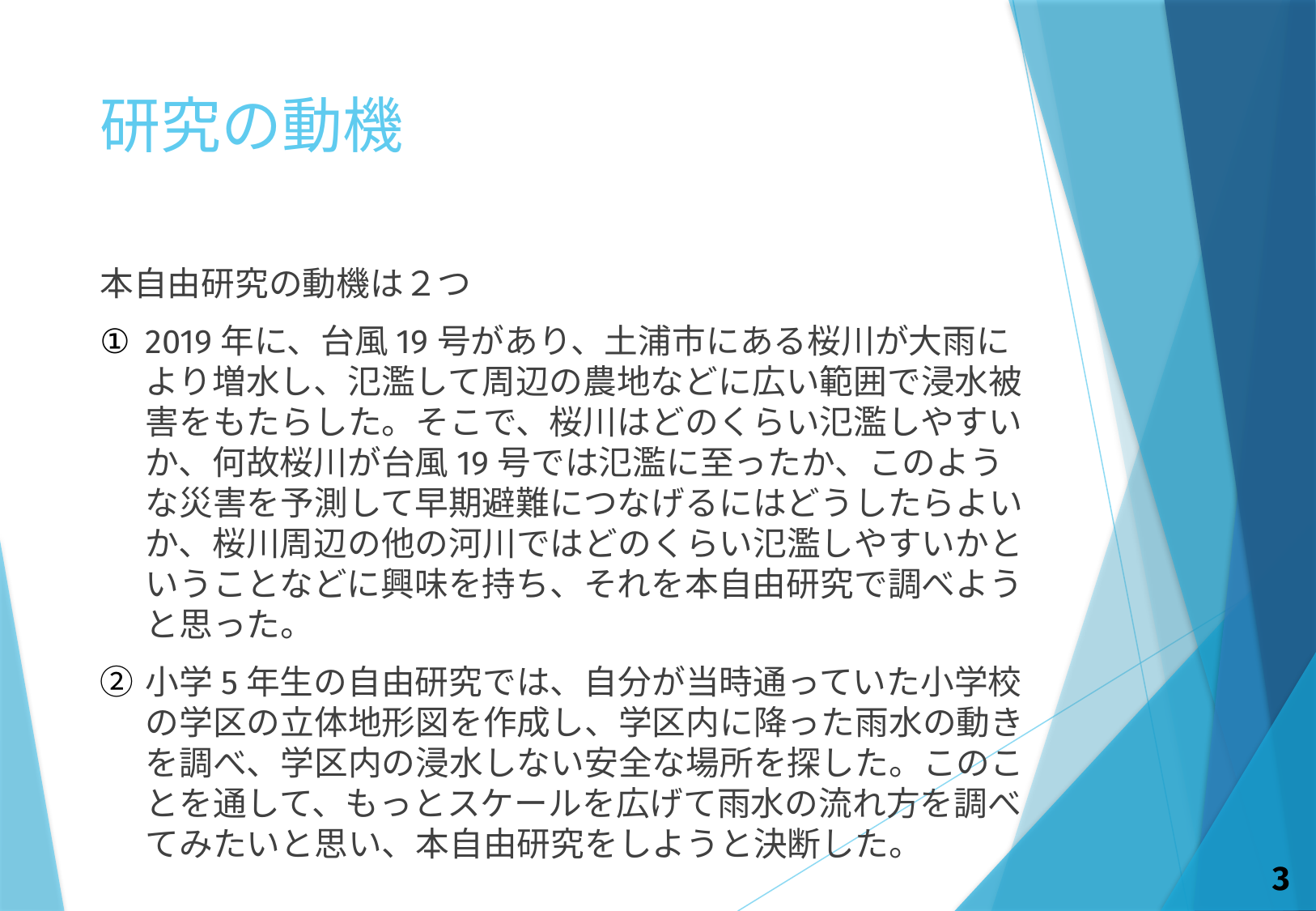

# 研究の動機
本自由研究の動機は２つ
2019年に、台風19号があり、土浦市にある桜川が大雨により増水し、氾濫して周辺の農地などに広い範囲で浸水被害をもたらした。そこで、桜川はどのくらい氾濫しやすいか、何故桜川が台風19号では氾濫に至ったか、このような災害を予測して早期避難につなげるにはどうしたらよいか、桜川周辺の他の河川ではどのくらい氾濫しやすいかということなどに興味を持ち、それを本自由研究で調べようと思った。
小学5年生の自由研究では、自分が当時通っていた小学校の学区の立体地形図を作成し、学区内に降った雨水の動きを調べ、学区内の浸水しない安全な場所を探した。このことを通して、もっとスケールを広げて雨水の流れ方を調べてみたいと思い、本自由研究をしようと決断した。
3